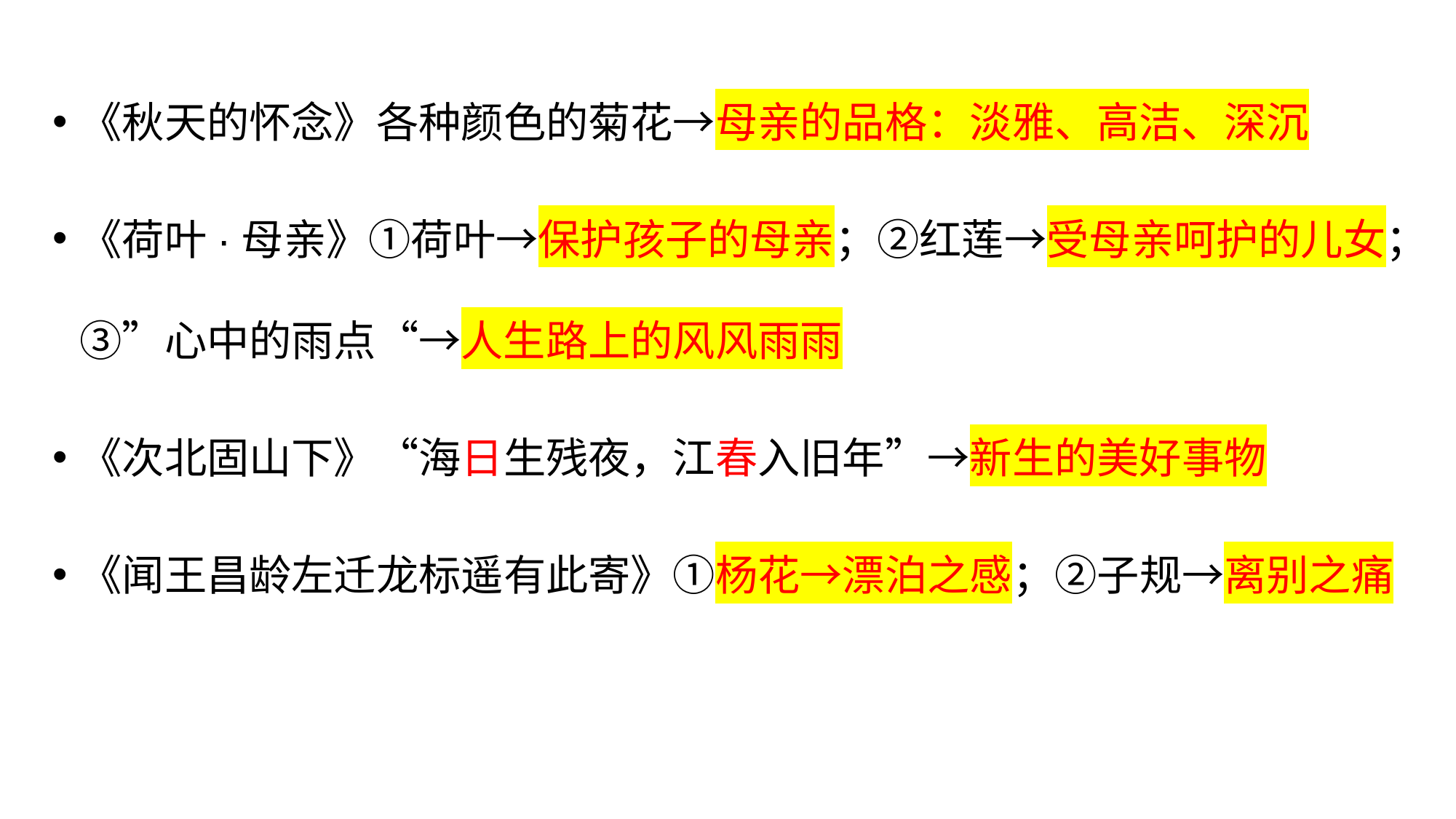

《秋天的怀念》各种颜色的菊花→母亲的品格：淡雅、高洁、深沉
《荷叶·母亲》①荷叶→保护孩子的母亲；②红莲→受母亲呵护的儿女；③”心中的雨点“→人生路上的风风雨雨
《次北固山下》“海日生残夜，江春入旧年”→新生的美好事物
《闻王昌龄左迁龙标遥有此寄》①杨花→漂泊之感；②子规→离别之痛